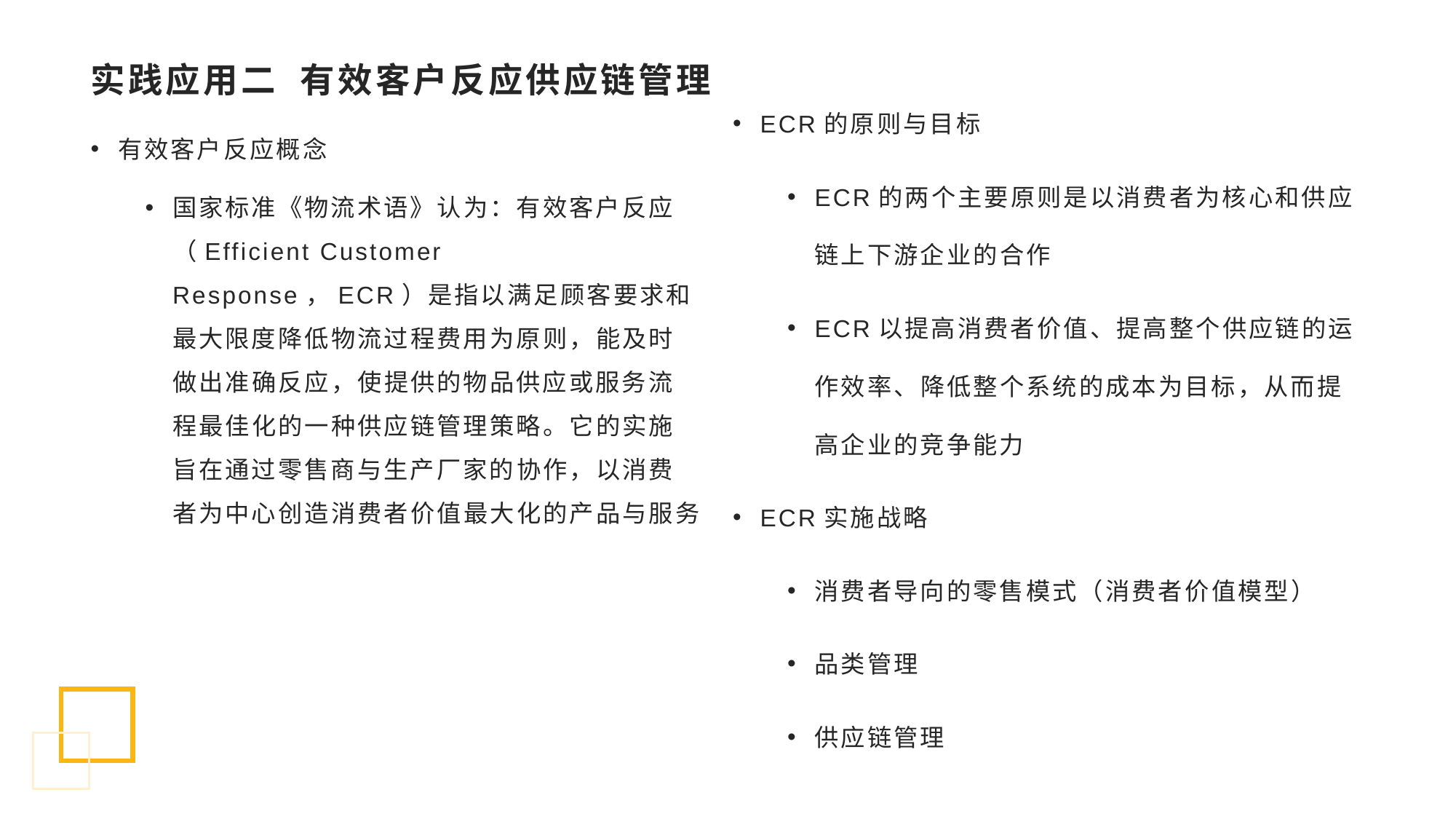

# 实践应用二  有效客户反应供应链管理
ECR的原则与目标
ECR的两个主要原则是以消费者为核心和供应链上下游企业的合作
ECR以提高消费者价值、提高整个供应链的运作效率、降低整个系统的成本为目标，从而提高企业的竞争能力
ECR实施战略
消费者导向的零售模式（消费者价值模型）
品类管理
供应链管理
有效客户反应概念
国家标准《物流术语》认为：有效客户反应（Efficient Customer Response，ECR）是指以满足顾客要求和最大限度降低物流过程费用为原则，能及时做出准确反应，使提供的物品供应或服务流程最佳化的一种供应链管理策略。它的实施旨在通过零售商与生产厂家的协作，以消费者为中心创造消费者价值最大化的产品与服务